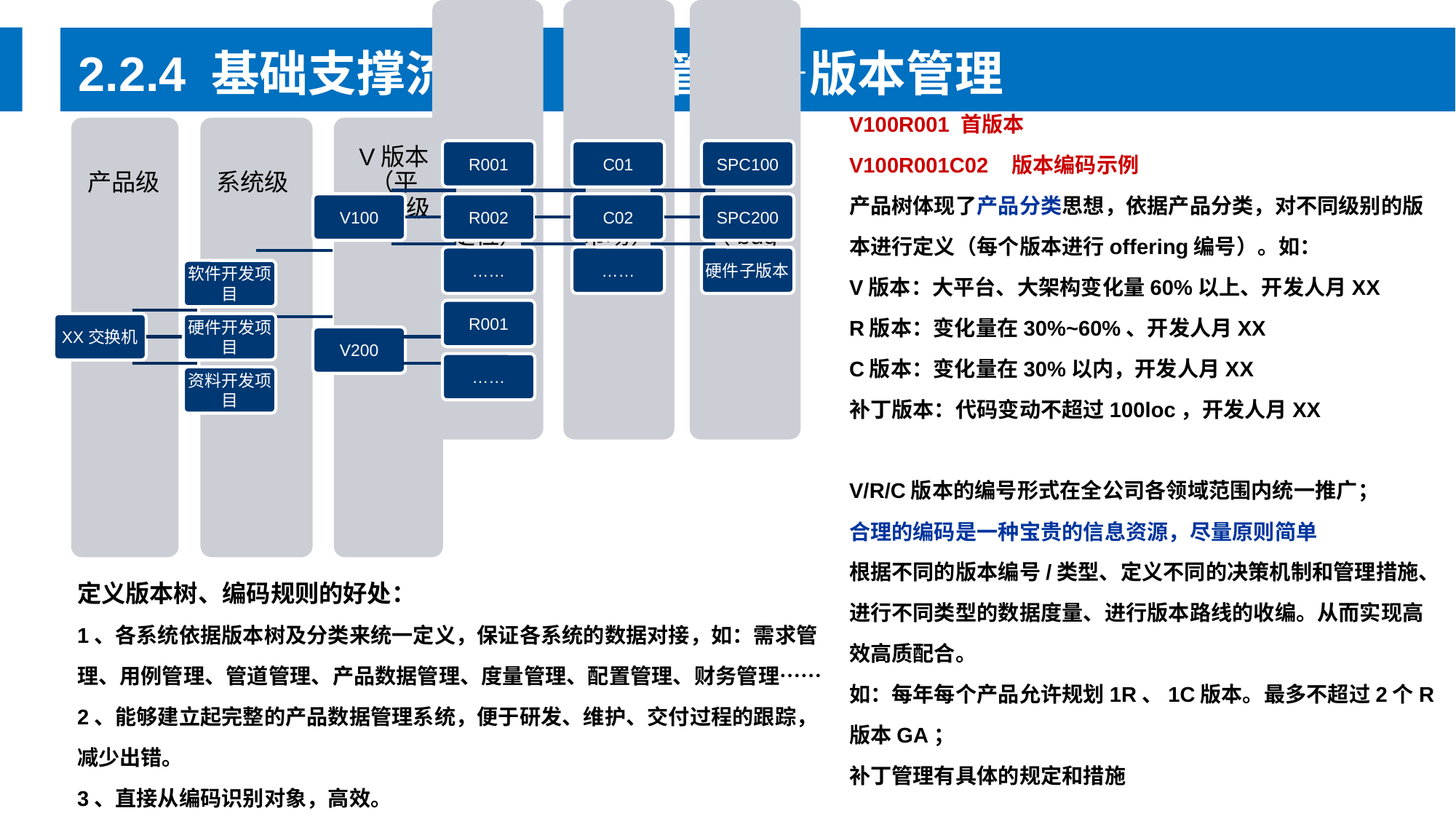

2.2.4 基础支撑流程 - 市场管理—版本管理
V100R001 首版本
V100R001C02   版本编码示例
产品树体现了产品分类思想，依据产品分类，对不同级别的版本进行定义（每个版本进行offering编号）。如：
V版本：大平台、大架构变化量60%以上、开发人月XX
R版本：变化量在30%~60%、开发人月XX
C版本：变化量在30%以内，开发人月XX
补丁版本：代码变动不超过100loc，开发人月XX

V/R/C版本的编号形式在全公司各领域范围内统一推广；
合理的编码是一种宝贵的信息资源，尽量原则简单
根据不同的版本编号/类型、定义不同的决策机制和管理措施、进行不同类型的数据度量、进行版本路线的收编。从而实现高效高质配合。
如：每年每个产品允许规划1R、1C版本。最多不超过2个R版本GA；
补丁管理有具体的规定和措施

V版本（平台）级
产品级

系统级

R版本（战略定位）级
C版本（细分市场）级
补丁版本（bug修正）
XX交换机

软件开发项目

V100

R001

R002

C01

C02

SPC100

SPC200

硬件子版本

……

……

V200

R001

……

硬件开发项目

资料开发项目
定义版本树、编码规则的好处：
1、各系统依据版本树及分类来统一定义，保证各系统的数据对接，如：需求管理、用例管理、管道管理、产品数据管理、度量管理、配置管理、财务管理……
2、能够建立起完整的产品数据管理系统，便于研发、维护、交付过程的跟踪，减少出错。
3、直接从编码识别对象，高效。
38